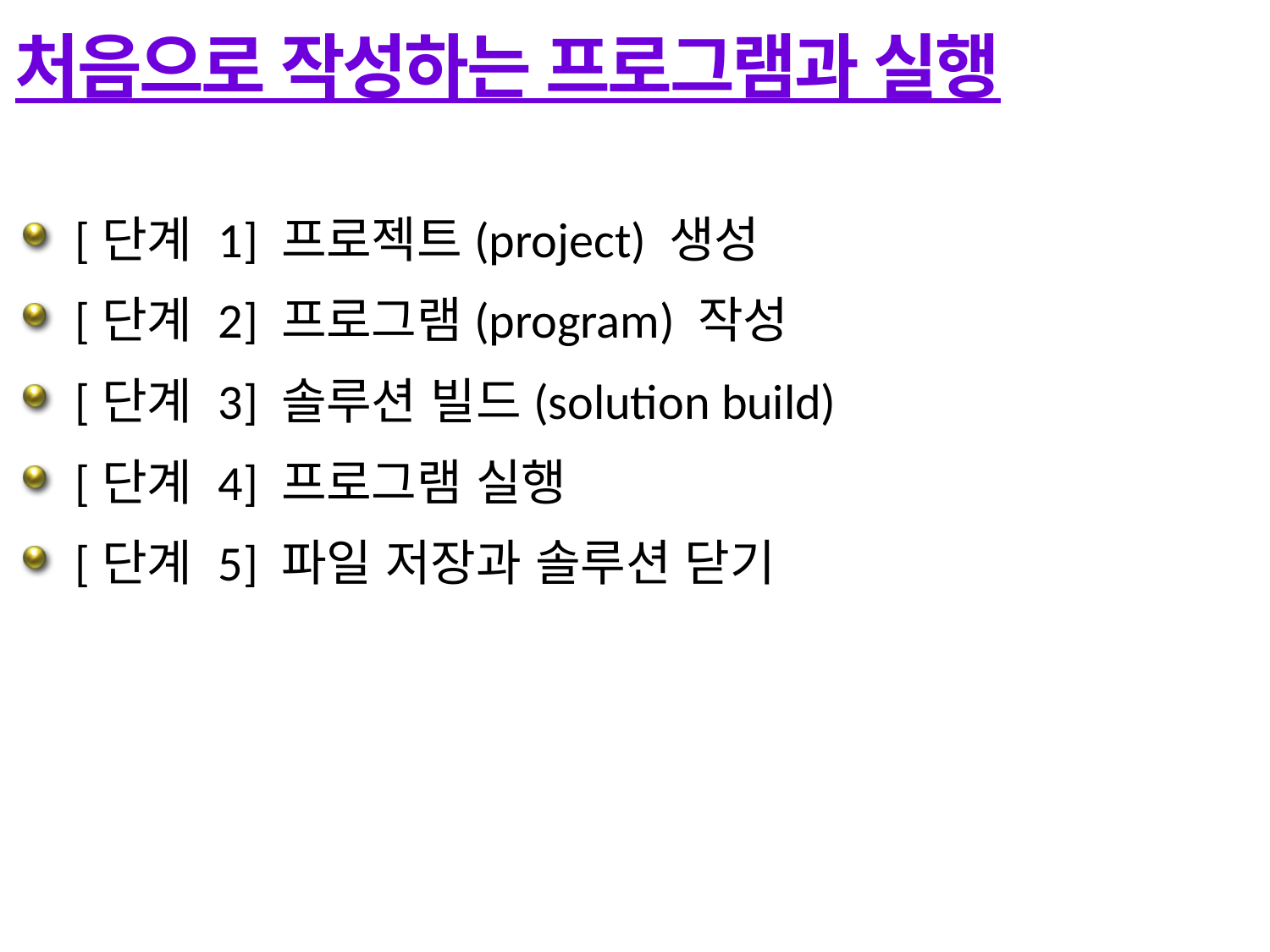

# 처음으로 작성하는 프로그램과 실행
[단계 1] 프로젝트(project) 생성
[단계 2] 프로그램(program) 작성
[단계 3] 솔루션 빌드(solution build)
[단계 4] 프로그램 실행
[단계 5] 파일 저장과 솔루션 닫기